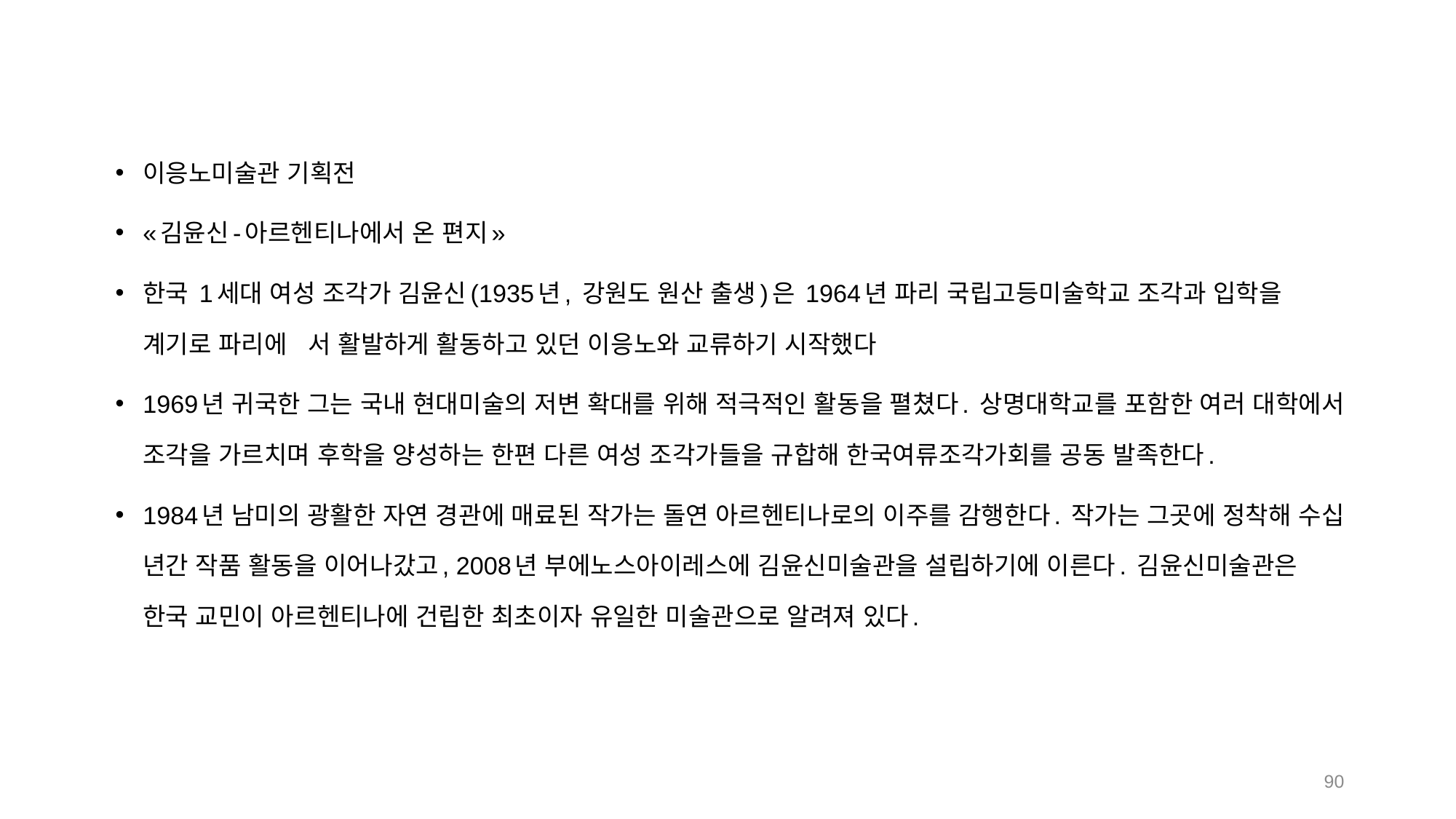

이응노미술관 기획전
«김윤신-아르헨티나에서 온 편지»
한국 1세대 여성 조각가 김윤신(1935년, 강원도 원산 출생)은 1964년 파리 국립고등미술학교 조각과 입학을 계기로 파리에   서 활발하게 활동하고 있던 이응노와 교류하기 시작했다
1969년 귀국한 그는 국내 현대미술의 저변 확대를 위해 적극적인 활동을 펼쳤다. 상명대학교를 포함한 여러 대학에서 조각을 가르치며 후학을 양성하는 한편 다른 여성 조각가들을 규합해 한국여류조각가회를 공동 발족한다.
1984년 남미의 광활한 자연 경관에 매료된 작가는 돌연 아르헨티나로의 이주를 감행한다. 작가는 그곳에 정착해 수십 년간 작품 활동을 이어나갔고, 2008년 부에노스아이레스에 김윤신미술관을 설립하기에 이른다. 김윤신미술관은 한국 교민이 아르헨티나에 건립한 최초이자 유일한 미술관으로 알려져 있다.

90